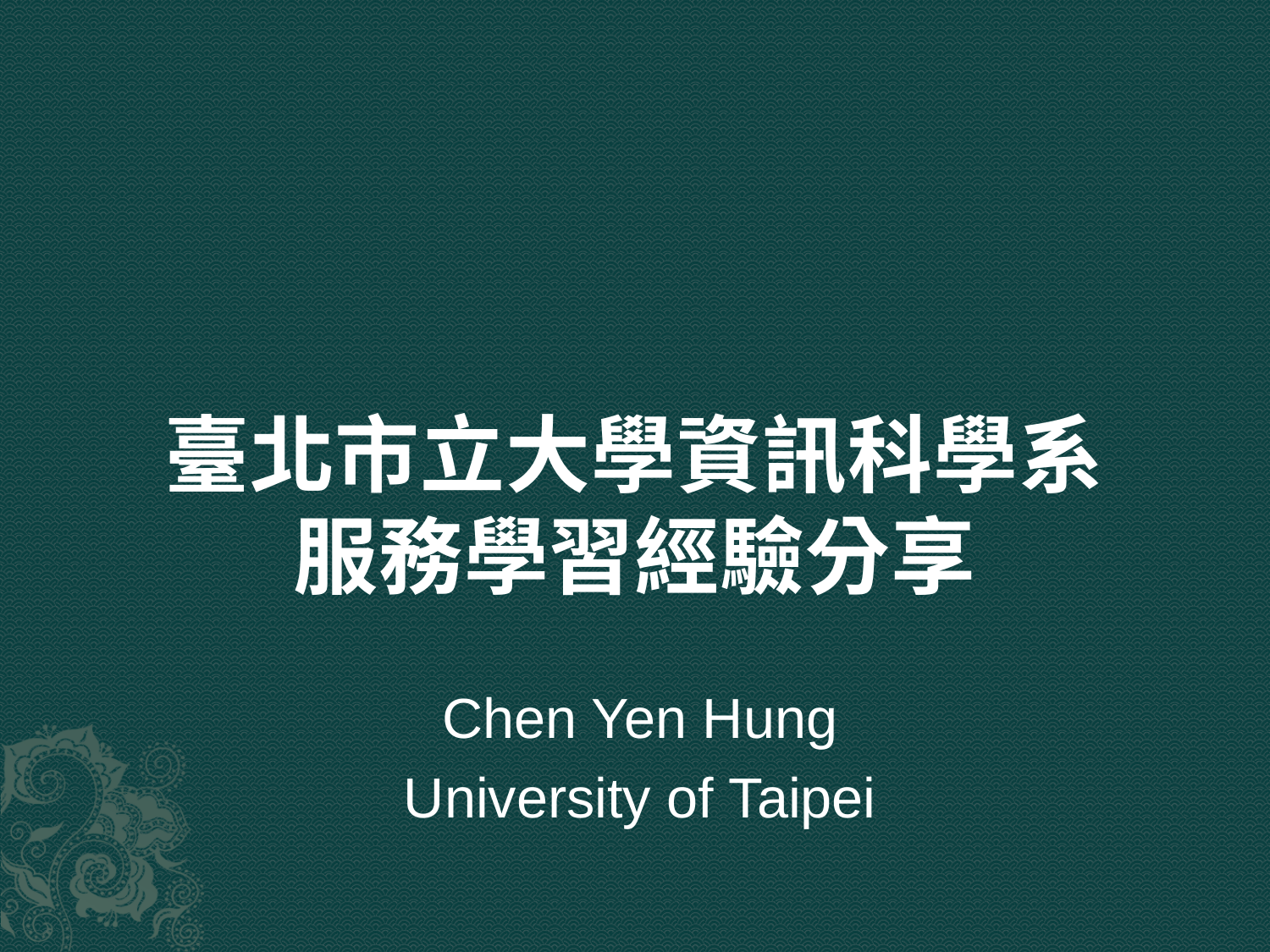

# 臺北市立大學資訊科學系 服務學習經驗分享
Chen Yen Hung
University of Taipei